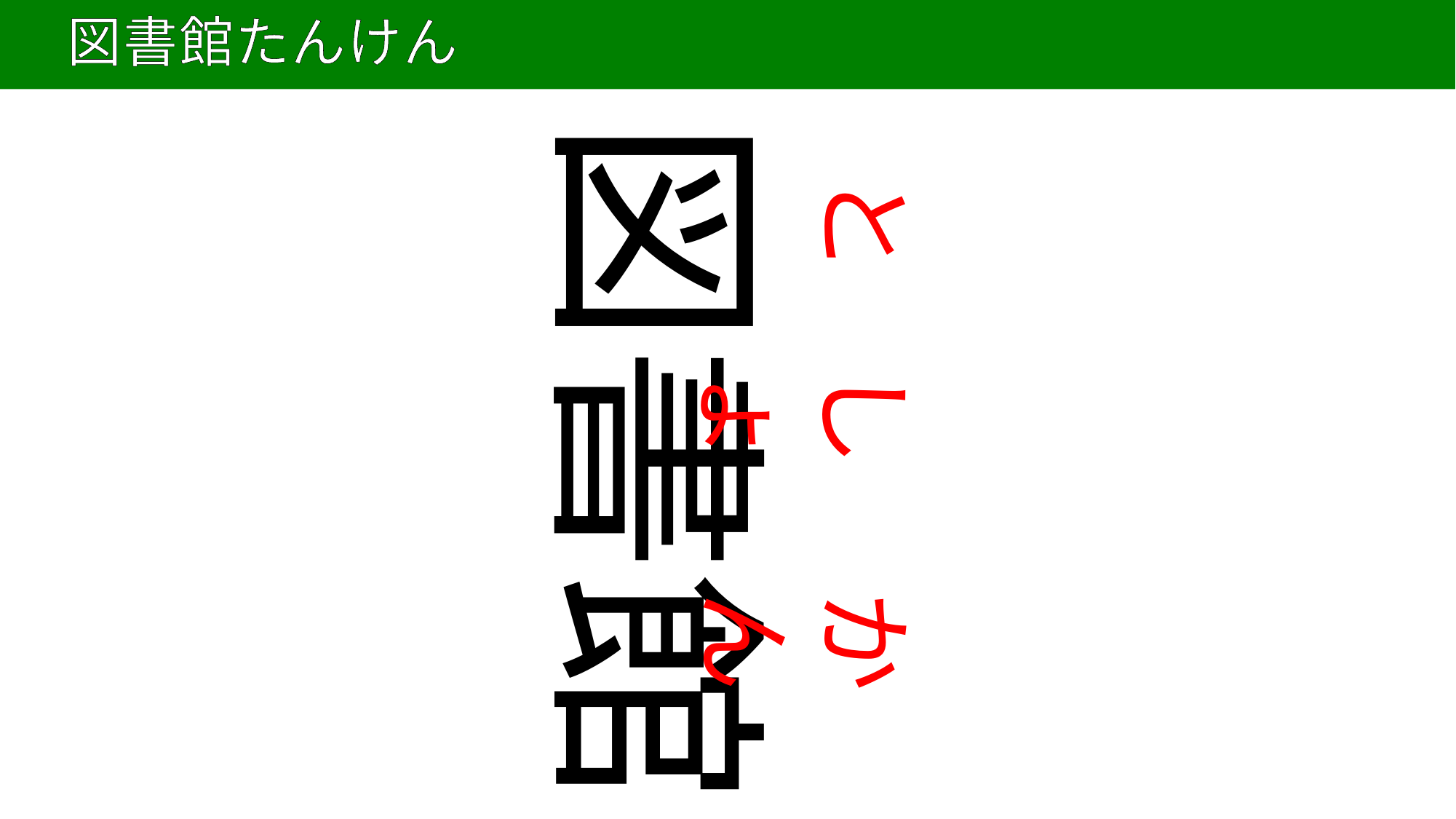

# 図書館たんけん
9
図書館
と
しょ
かん